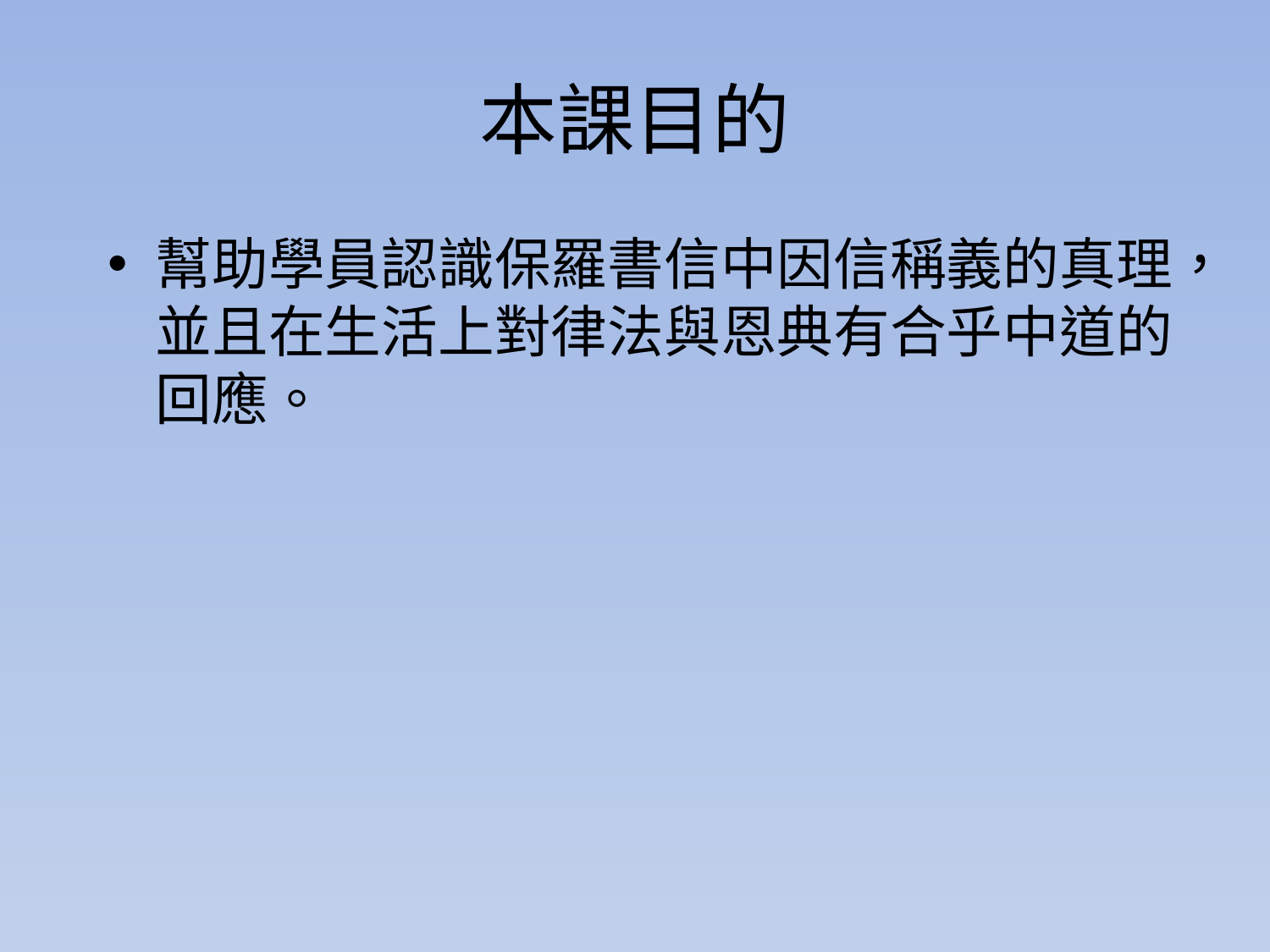

# 本課目的
幫助學員認識保羅書信中因信稱義的真理，並且在生活上對律法與恩典有合乎中道的回應。